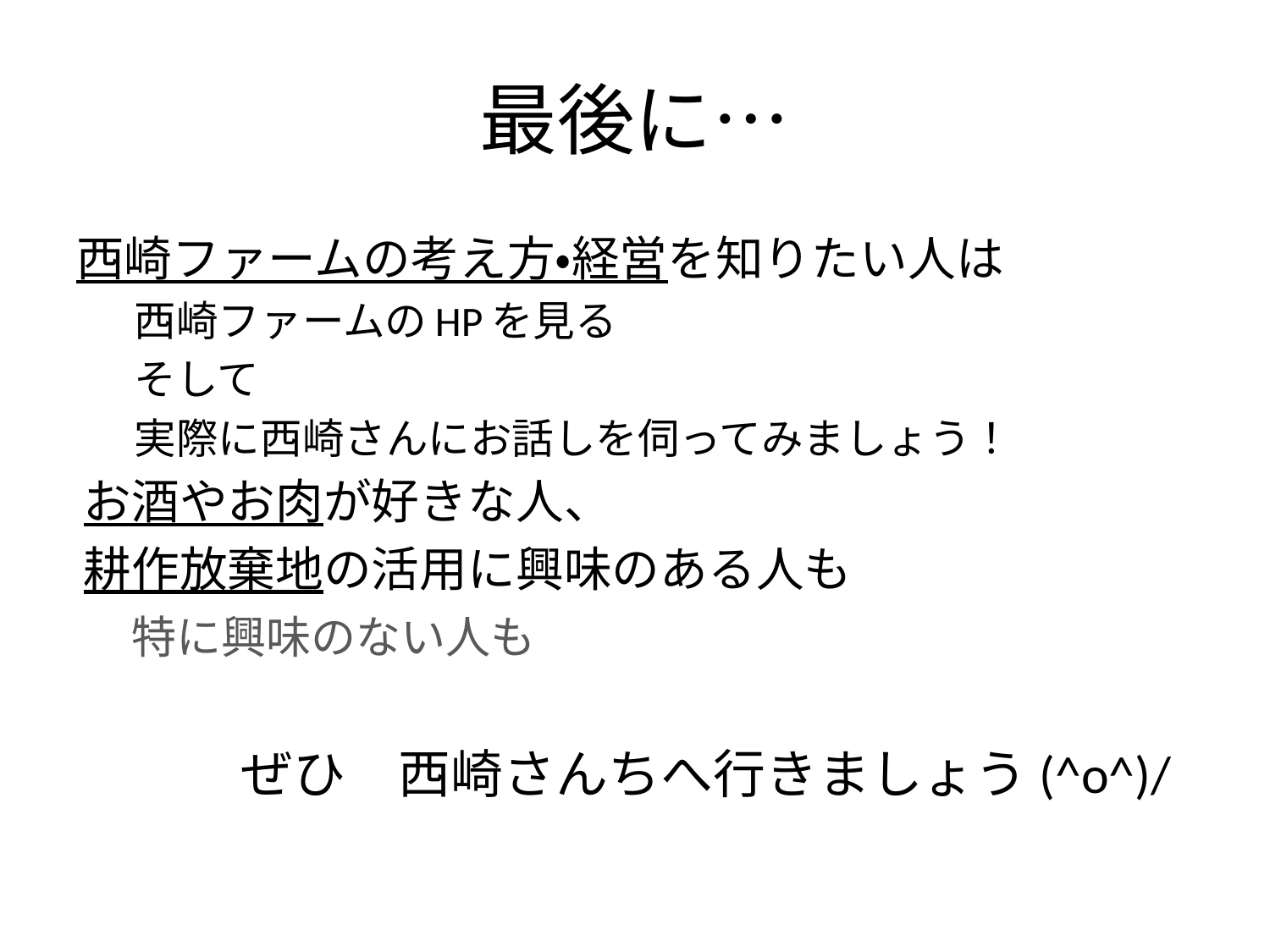

# 最後に…
西崎ファームの考え方・経営を知りたい人は
西崎ファームのHPを見る
そして
実際に西崎さんにお話しを伺ってみましょう！
お酒やお肉が好きな人、
耕作放棄地の活用に興味のある人も
　特に興味のない人も

　　　ぜひ　西崎さんちへ行きましょう(^o^)/